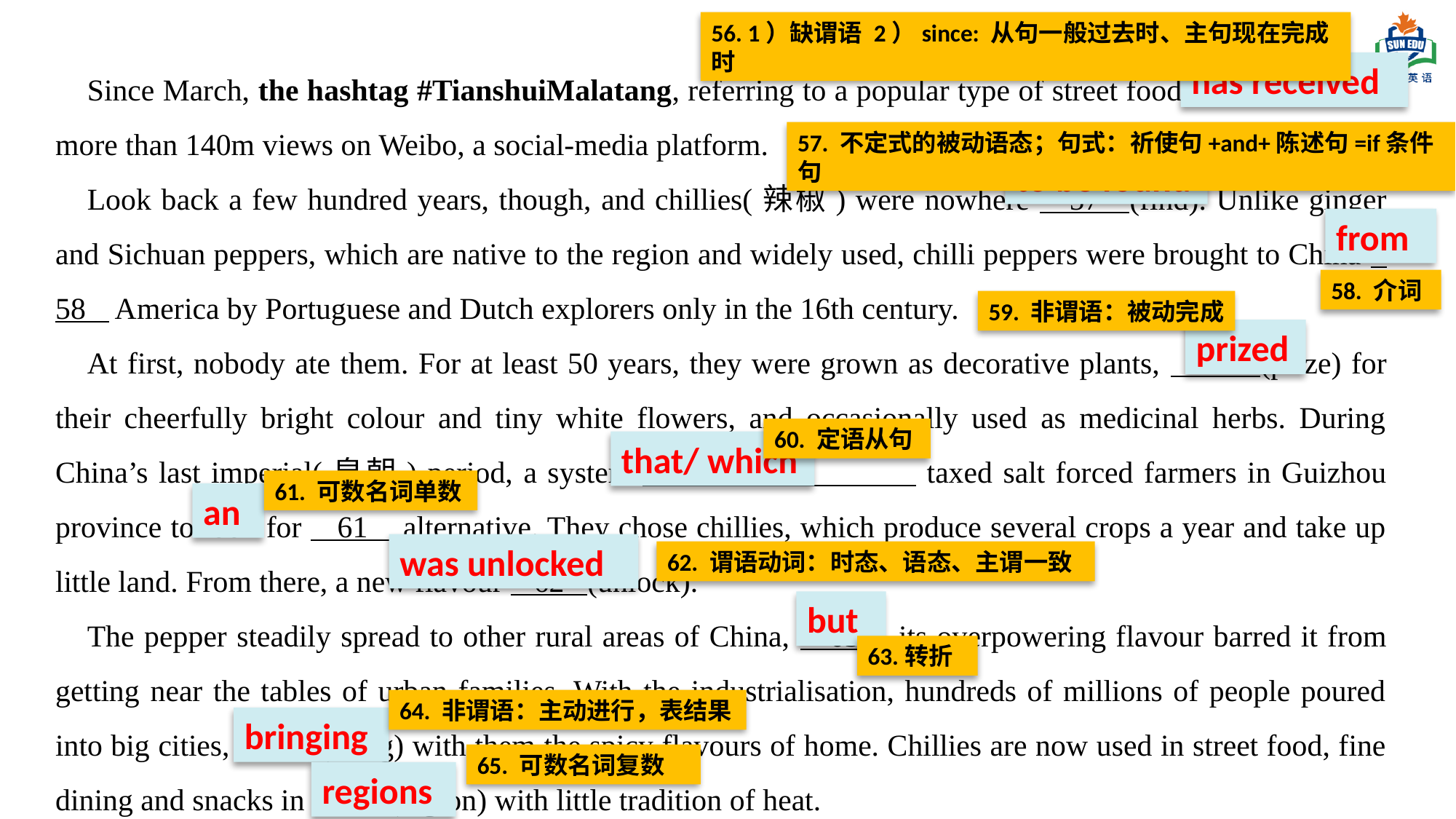

56. 1）缺谓语 2）since: 从句一般过去时、主句现在完成时
Since March, the hashtag #TianshuiMalatang, referring to a popular type of street food,    56   (receive) more than 140m views on Weibo, a social-media platform.
Look back a few hundred years, though, and chillies(辣椒) were nowhere    57   (find). Unlike ginger and Sichuan peppers, which are native to the region and widely used, chilli peppers were brought to China    58    America by Portuguese and Dutch explorers only in the 16th century.
At first, nobody ate them. For at least 50 years, they were grown as decorative plants,    59   (prize) for their cheerfully bright colour and tiny white flowers, and occasionally used as medicinal herbs. During China’s last imperial(皇朝) period, a system            60             taxed salt forced farmers in Guizhou province to look for    61    alternative. They chose chillies, which produce several crops a year and take up little land. From there, a new flavour    62   (unlock).
The pepper steadily spread to other rural areas of China,    63    its overpowering flavour barred it from getting near the tables of urban families. With the industrialisation, hundreds of millions of people poured into big cities,    64   (bring) with them the spicy flavours of home. Chillies are now used in street food, fine dining and snacks in    65   (region) with little tradition of heat.

has received
57. 不定式的被动语态；句式：祈使句+and+陈述句=if条件句
to be found
from
58. 介词
59. 非谓语：被动完成
prized
60. 定语从句
that/ which
61. 可数名词单数
an
was unlocked
62. 谓语动词：时态、语态、主谓一致
but
63.转折
64. 非谓语：主动进行，表结果
bringing
65. 可数名词复数
regions